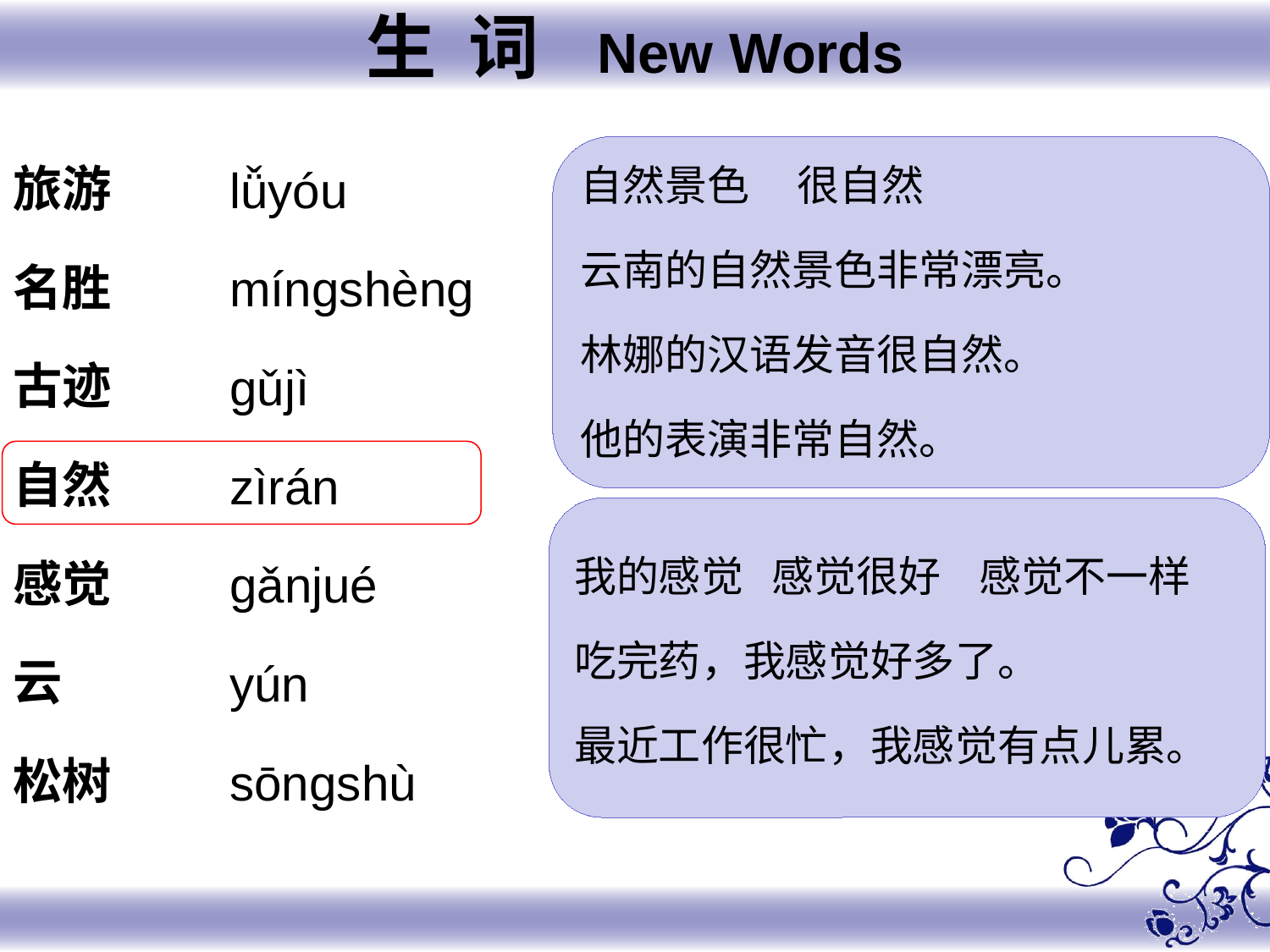

生  词   New Words
旅游
名胜
古迹
自然
感觉
云
松树
lǚyóu
míngshèng
gǔjì
zìrán
gǎnjué
yún
sōngshù
自然景色     很自然
云南的自然景色非常漂亮。
林娜的汉语发音很自然。
他的表演非常自然。

我的感觉   感觉很好    感觉不一样
吃完药，我感觉好多了。
最近工作很忙，我感觉有点儿累。